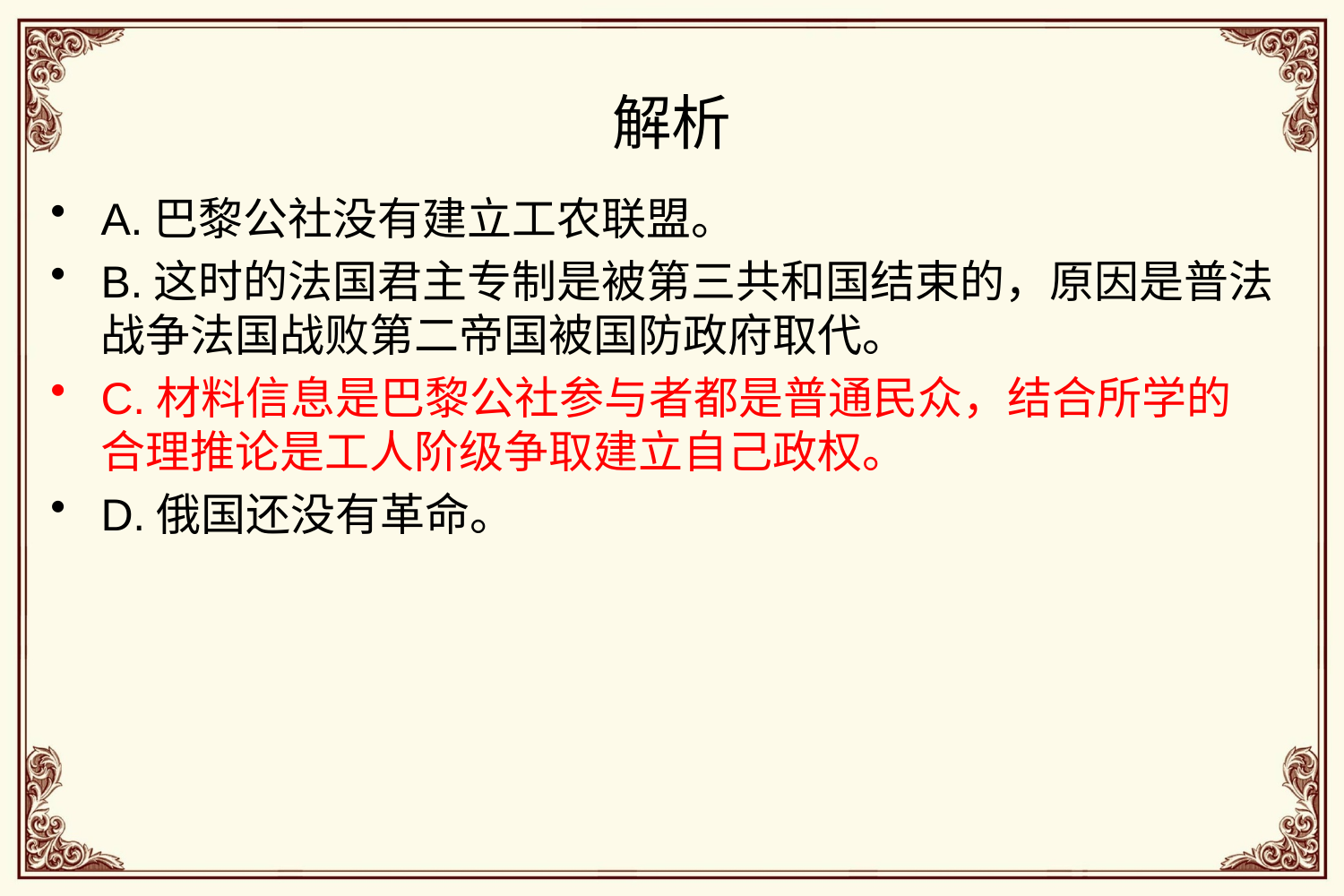

# 解析
A.巴黎公社没有建立工农联盟。
B.这时的法国君主专制是被第三共和国结束的，原因是普法战争法国战败第二帝国被国防政府取代。
C.材料信息是巴黎公社参与者都是普通民众，结合所学的合理推论是工人阶级争取建立自己政权。
D.俄国还没有革命。